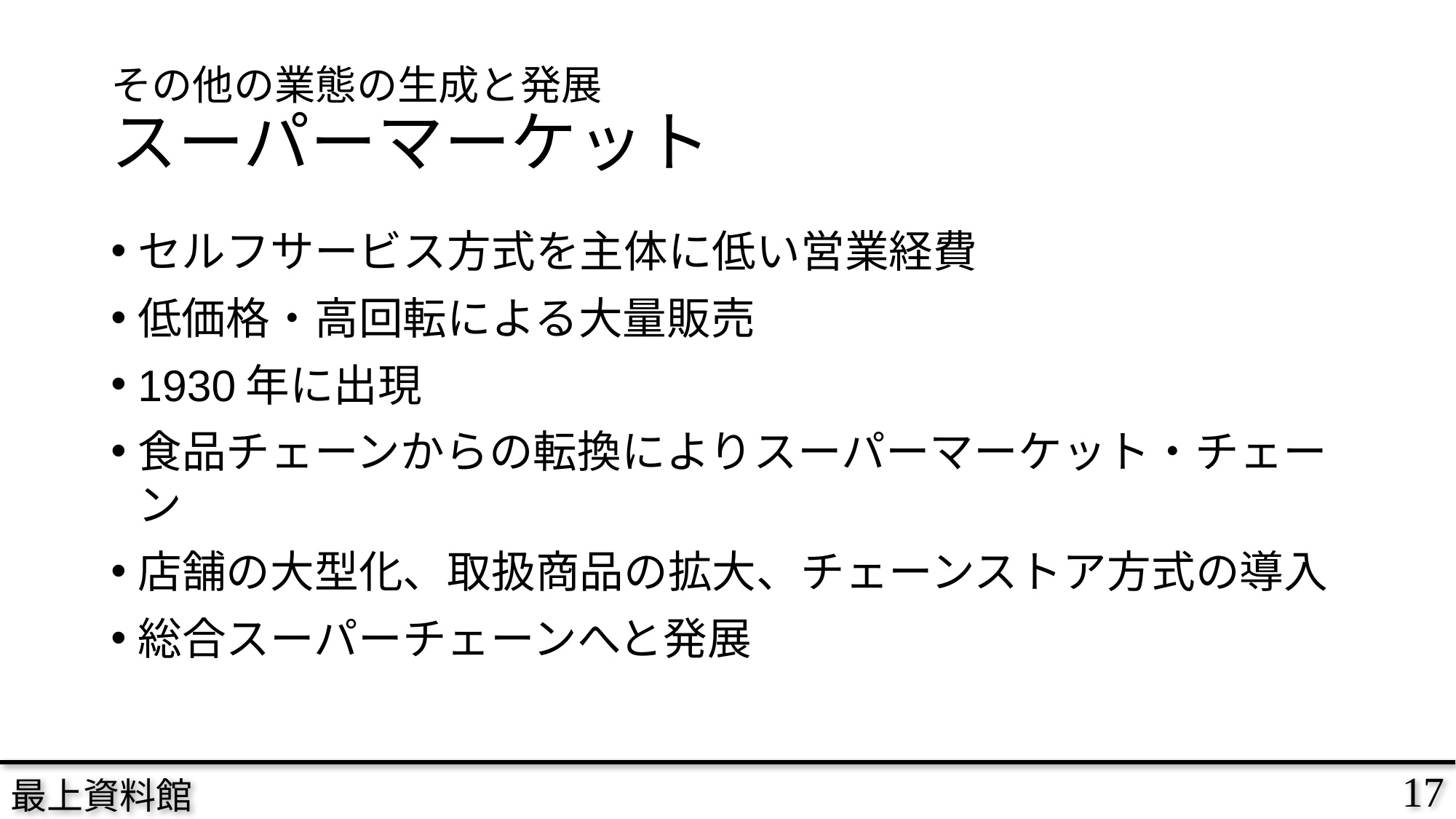

# その他の業態の生成と発展 スーパーマーケット
セルフサービス方式を主体に低い営業経費
低価格・高回転による大量販売
1930年に出現
食品チェーンからの転換によりスーパーマーケット・チェーン
店舗の大型化、取扱商品の拡大、チェーンストア方式の導入
総合スーパーチェーンへと発展